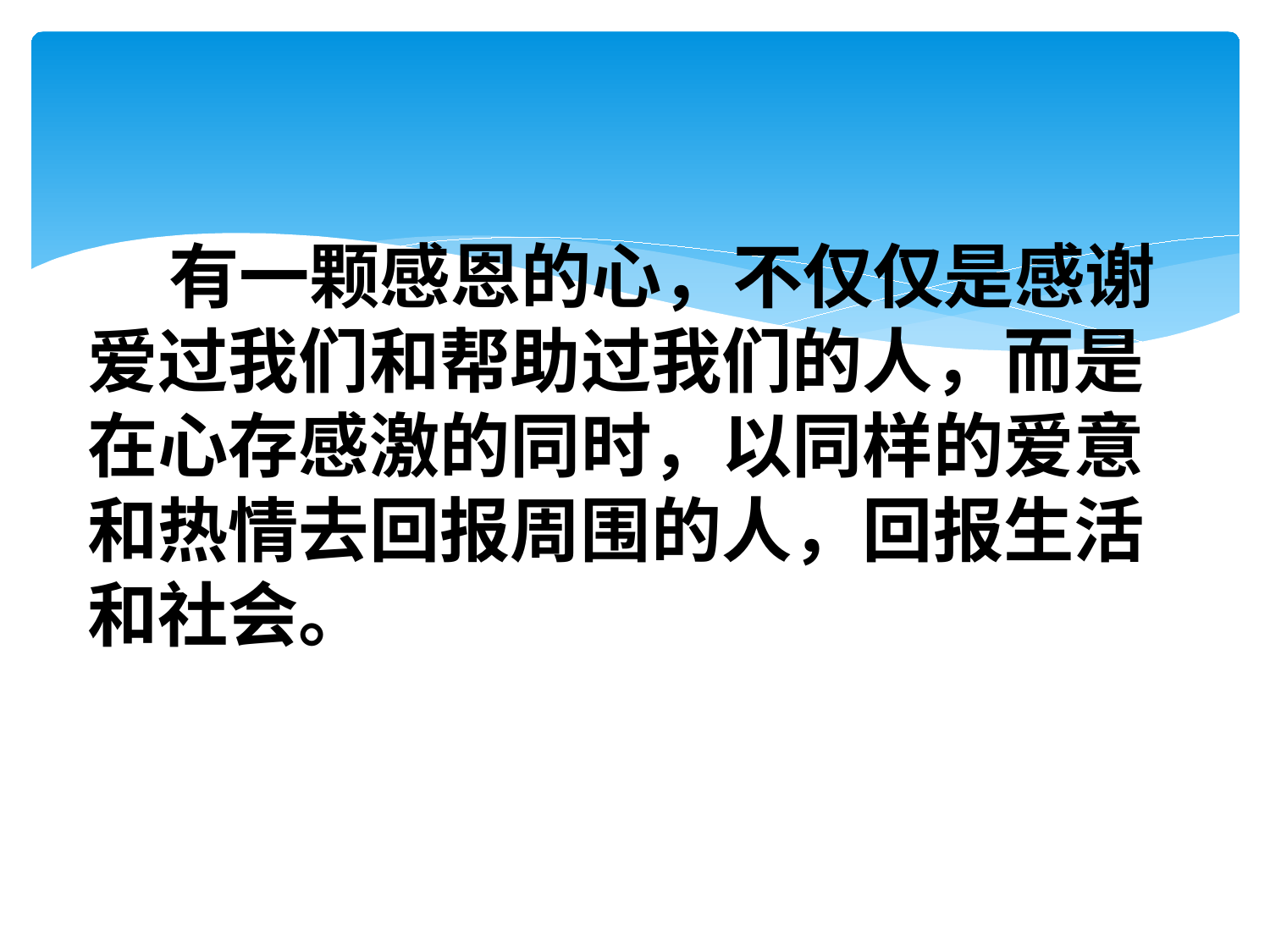

#
    有一颗感恩的心，不仅仅是感谢爱过我们和帮助过我们的人，而是在心存感激的同时，以同样的爱意和热情去回报周围的人，回报生活和社会。